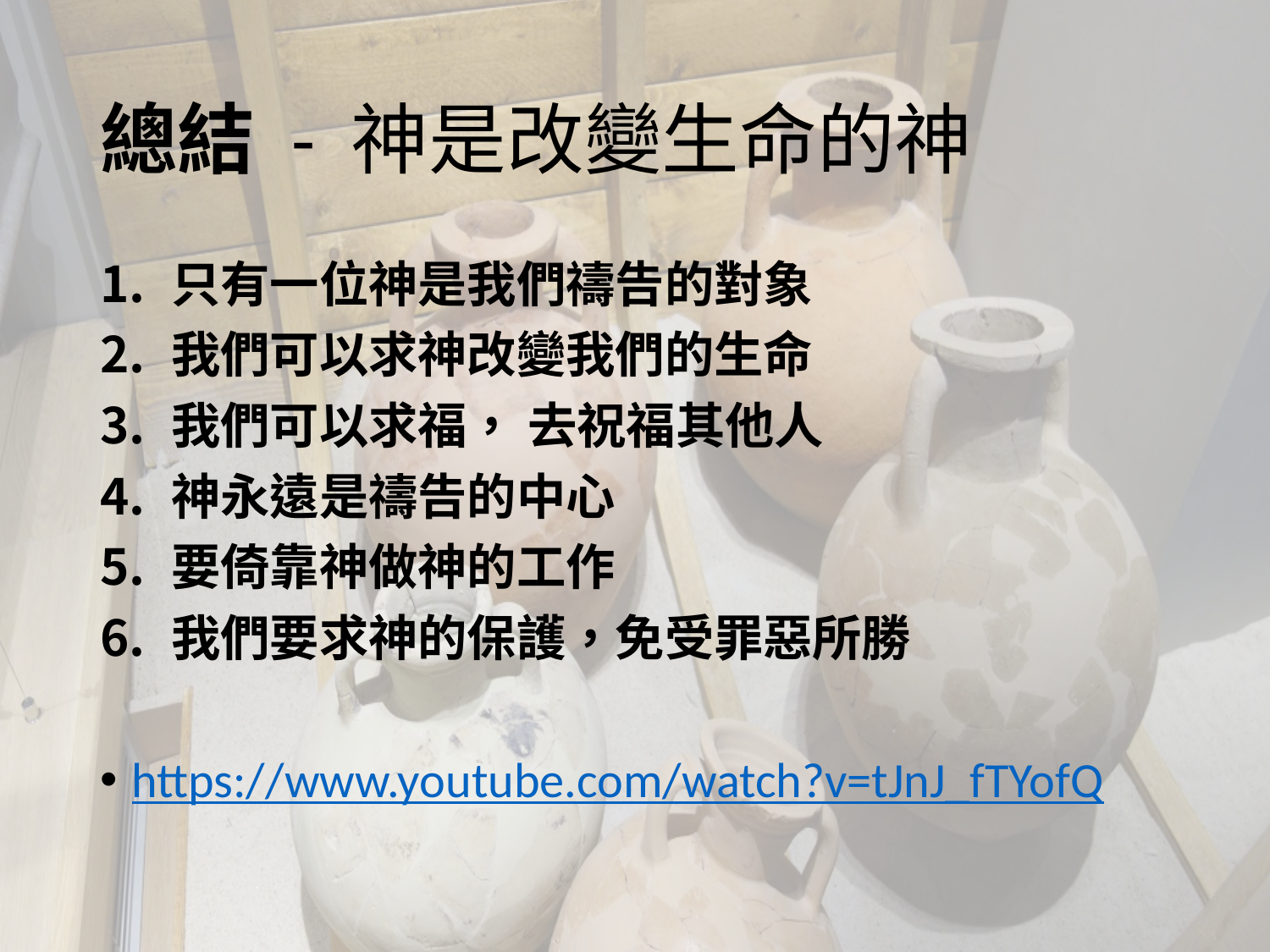

# 總結 - 神是改變生命的神
只有一位神是我們禱告的對象
我們可以求神改變我們的生命
我們可以求福， 去祝福其他人
神永遠是禱告的中心
要倚靠神做神的工作
我們要求神的保護，免受罪惡所勝

https://www.youtube.com/watch?v=tJnJ_fTYofQ